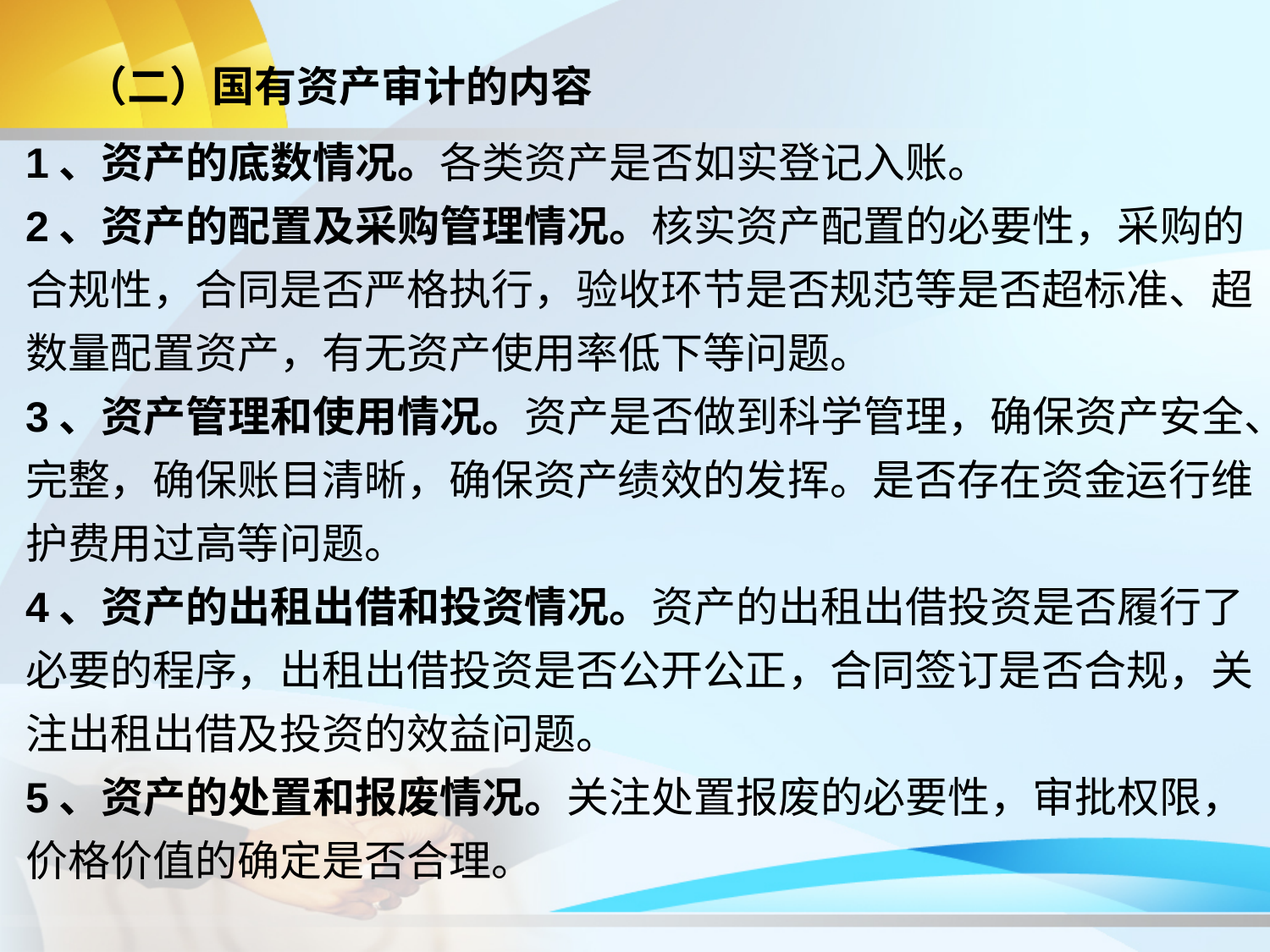

（二）国有资产审计的内容
1、资产的底数情况。各类资产是否如实登记入账。
2、资产的配置及采购管理情况。核实资产配置的必要性，采购的合规性，合同是否严格执行，验收环节是否规范等是否超标准、超数量配置资产，有无资产使用率低下等问题。
3、资产管理和使用情况。资产是否做到科学管理，确保资产安全、完整，确保账目清晰，确保资产绩效的发挥。是否存在资金运行维护费用过高等问题。
4、资产的出租出借和投资情况。资产的出租出借投资是否履行了必要的程序，出租出借投资是否公开公正，合同签订是否合规，关注出租出借及投资的效益问题。
5、资产的处置和报废情况。关注处置报废的必要性，审批权限，价格价值的确定是否合理。